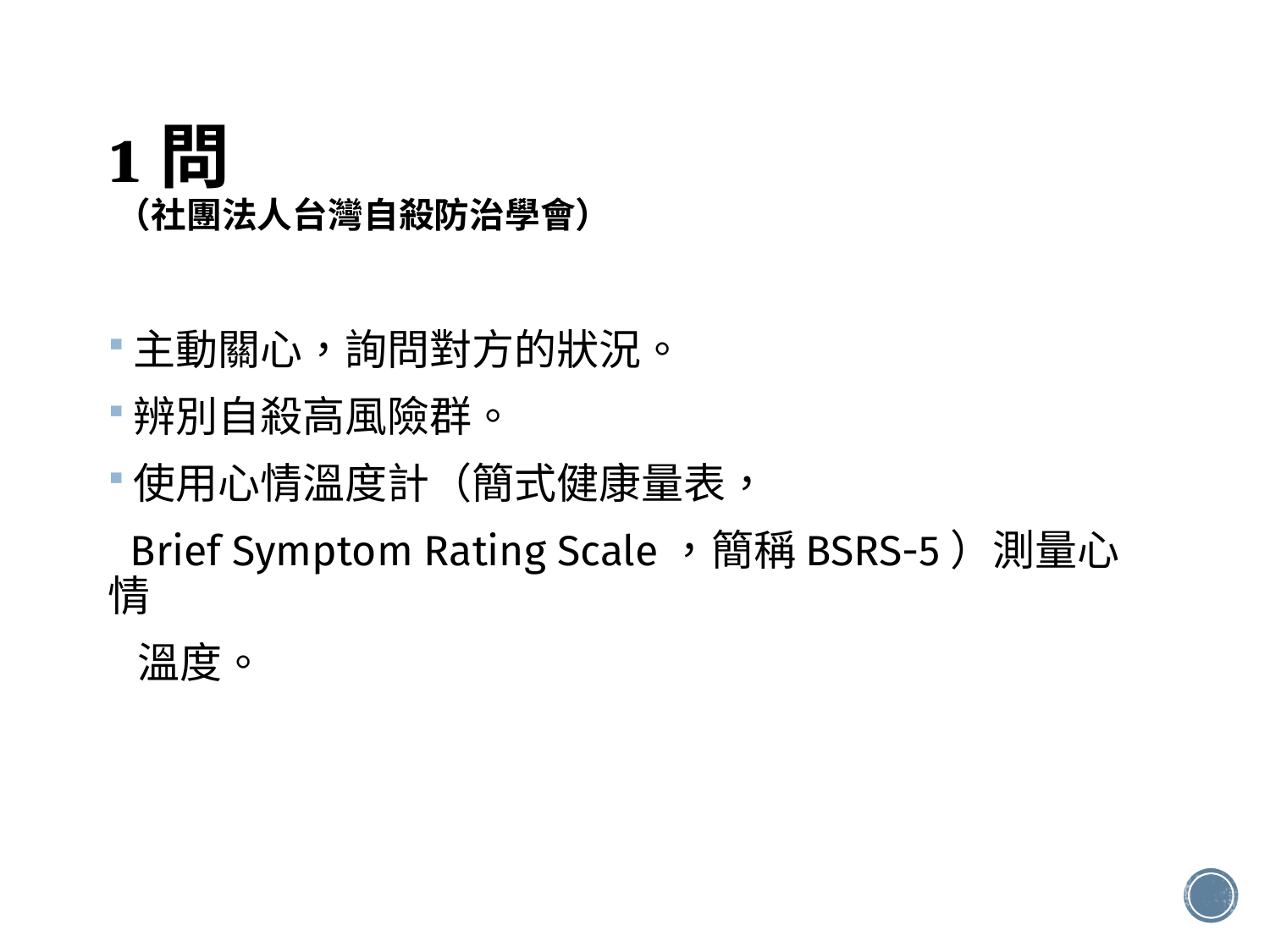

# 1問 （社團法人台灣自殺防治學會）
主動關心，詢問對方的狀況。
辨別自殺高風險群。
使用心情溫度計（簡式健康量表，
  Brief Symptom Rating Scale，簡稱BSRS-5）測量心情
  溫度。